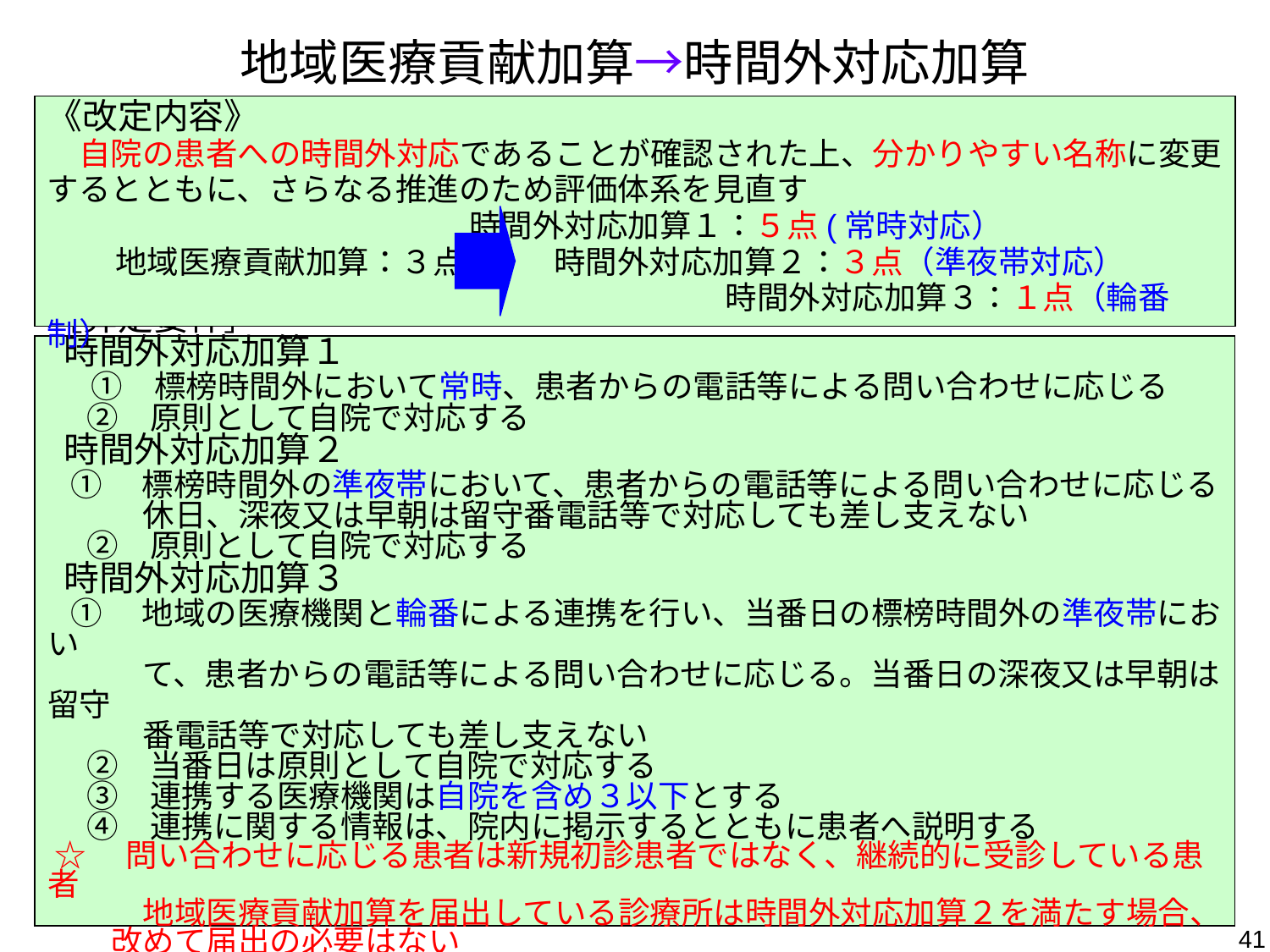

# 地域医療貢献加算→時間外対応加算
《改定内容》
　自院の患者への時間外対応であることが確認された上、分かりやすい名称に変更するとともに、さらなる推進のため評価体系を見直す
　                                        　　　 時間外対応加算１：５点(常時対応）
    　地域医療貢献加算：３点 　       時間外対応加算２：３点（準夜帯対応）
　　　　　　　　　　　　　　　　　　　     　 時間外対応加算３：１点（輪番制）

［算定要件］
 時間外対応加算１
　 ①　標榜時間外において常時、患者からの電話等による問い合わせに応じる
　 ②　原則として自院で対応する
 時間外対応加算２
   ①　標榜時間外の準夜帯において、患者からの電話等による問い合わせに応じる
　　　休日、深夜又は早朝は留守番電話等で対応しても差し支えない
　 ②　原則として自院で対応する
 時間外対応加算３
   ①　地域の医療機関と輪番による連携を行い、当番日の標榜時間外の準夜帯におい
　　　て、患者からの電話等による問い合わせに応じる。当番日の深夜又は早朝は留守
　　　番電話等で対応しても差し支えない
　 ②　当番日は原則として自院で対応する
　 ③　連携する医療機関は自院を含め３以下とする
　 ④　連携に関する情報は、院内に掲示するとともに患者へ説明する
 ☆　問い合わせに応じる患者は新規初診患者ではなく、継続的に受診している患者
　　　地域医療貢献加算を届出している診療所は時間外対応加算２を満たす場合、
　　改めて届出の必要はない

41